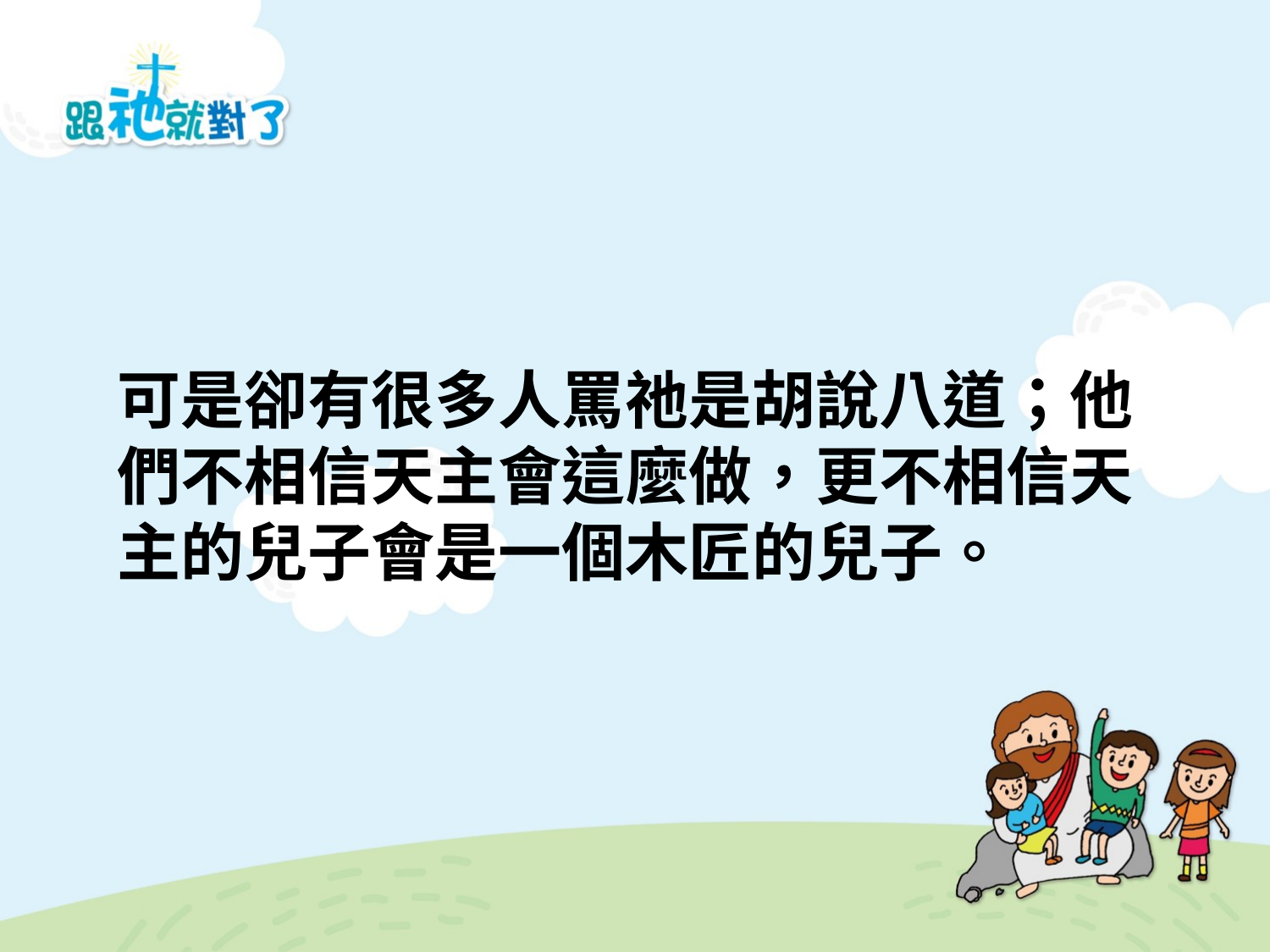

可是卻有很多人罵祂是胡說八道；他們不相信天主會這麼做，更不相信天主的兒子會是一個木匠的兒子。